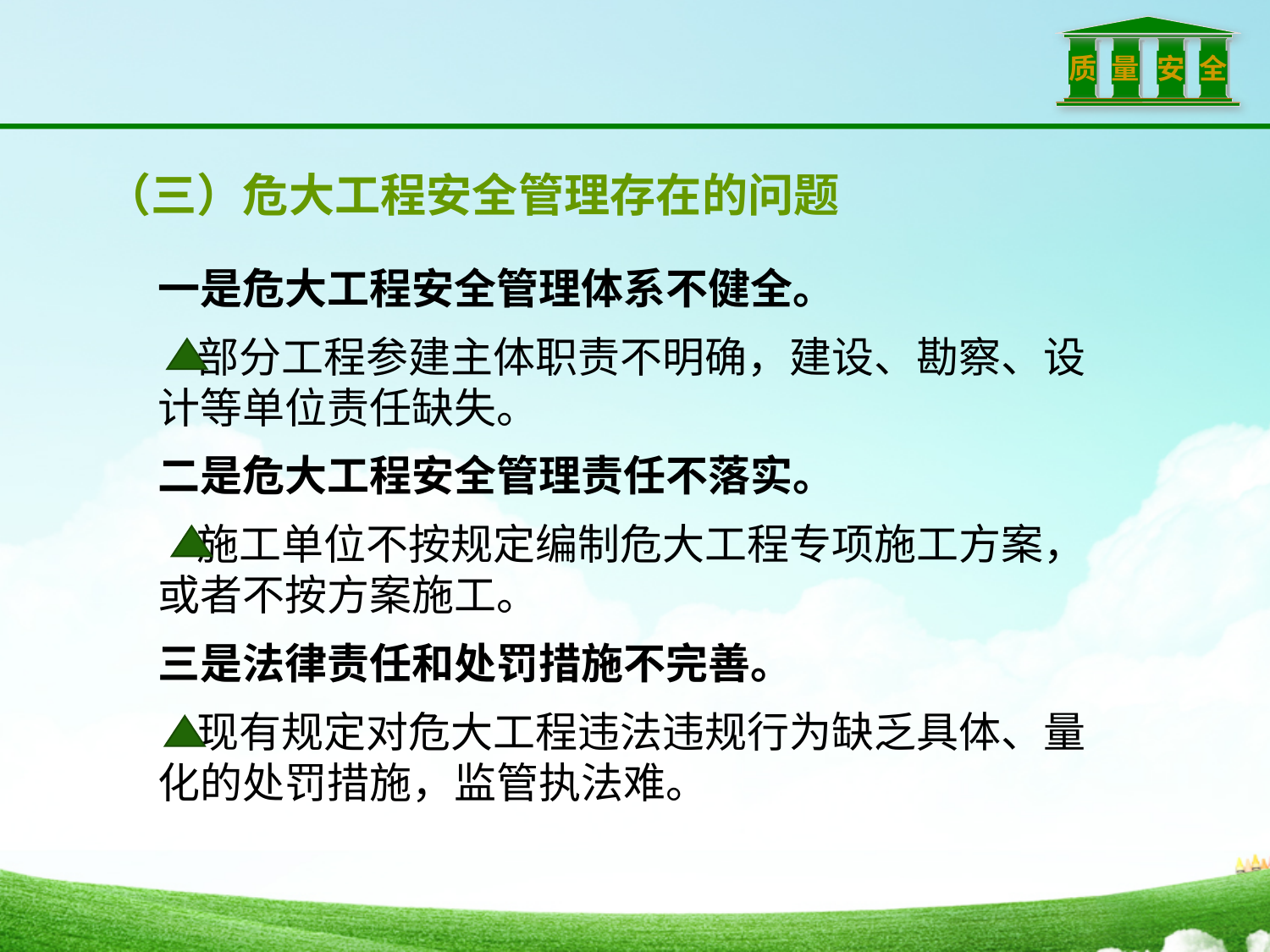

（三）危大工程安全管理存在的问题
一是危大工程安全管理体系不健全。
   部分工程参建主体职责不明确，建设、勘察、设计等单位责任缺失。
二是危大工程安全管理责任不落实。
   施工单位不按规定编制危大工程专项施工方案，或者不按方案施工。
三是法律责任和处罚措施不完善。
   现有规定对危大工程违法违规行为缺乏具体、量化的处罚措施，监管执法难。